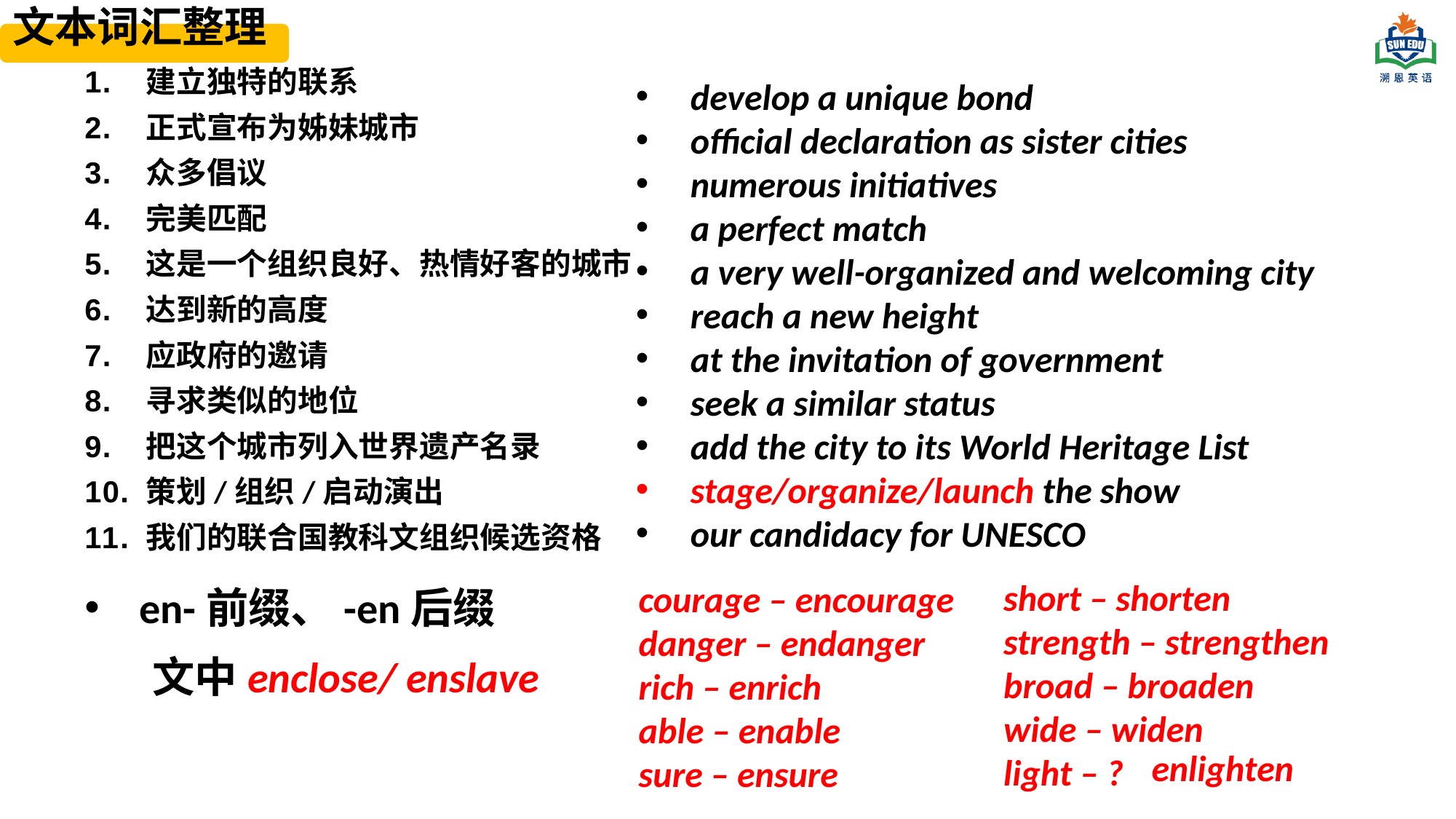

文本词汇整理
建立独特的联系
正式宣布为姊妹城市
众多倡议
完美匹配
这是一个组织良好、热情好客的城市
达到新的高度
应政府的邀请
寻求类似的地位
把这个城市列入世界遗产名录
策划/组织/启动演出
我们的联合国教科文组织候选资格
develop a unique bond
official declaration as sister cities
numerous initiatives
a perfect match
a very well-organized and welcoming city
reach a new height
at the invitation of government
seek a similar status
add the city to its World Heritage List
stage/organize/launch the show
our candidacy for UNESCO
short – shorten
strength – strengthen
broad – broaden
wide – widen
light – ?
courage – encourage
danger – endanger
rich – enrich
able – enable
sure – ensure
en-前缀、-en后缀
      文中enclose/ enslave
enlighten